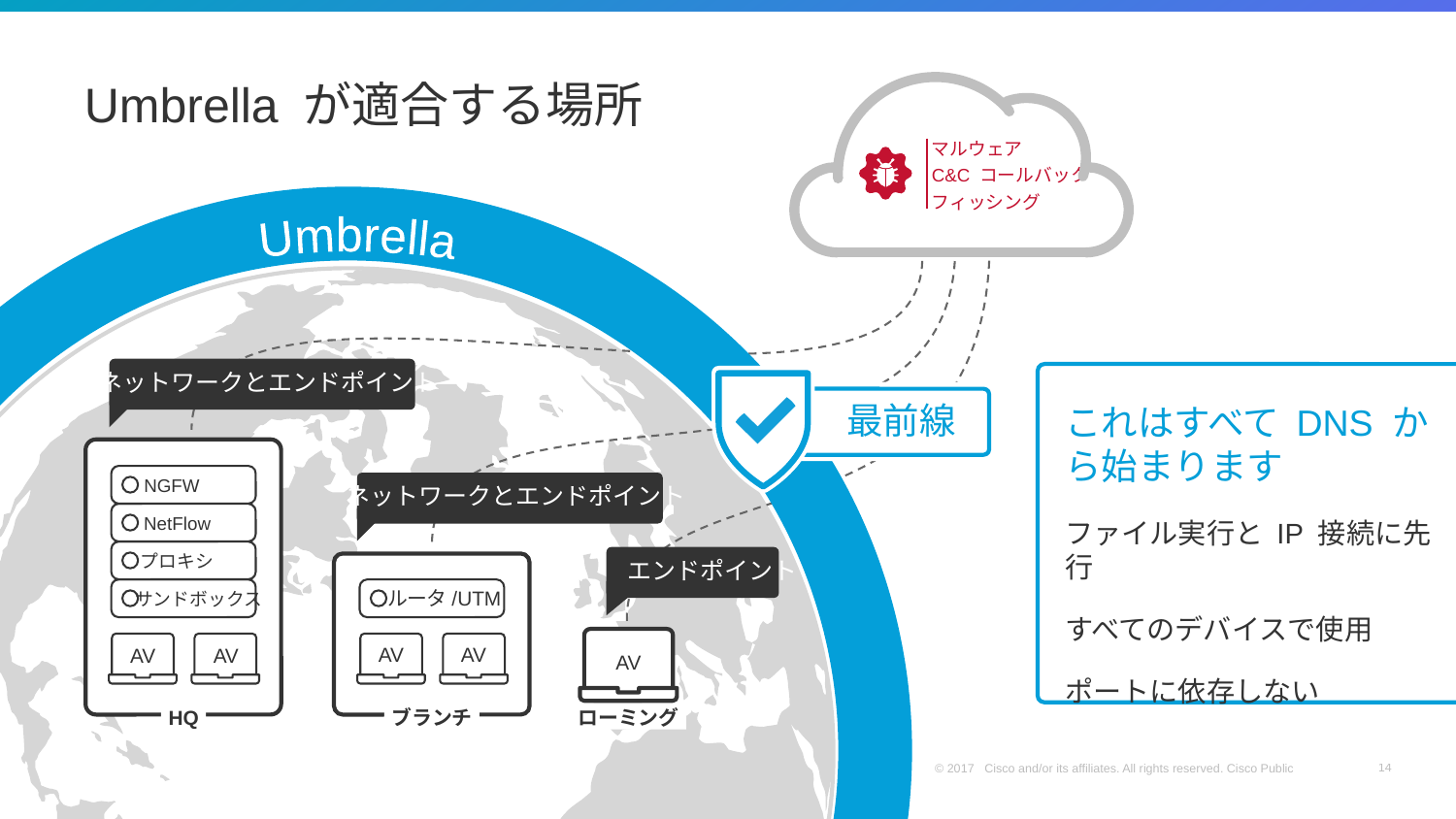

# Umbrella が適合する場所
マルウェア
C&C コールバック
フィッシング

Umbrella

ネットワークとエンドポイント

最前線
これはすべて DNS から始まります
ファイル実行と IP 接続に先行
すべてのデバイスで使用
ポートに依存しない

NGFW

NetFlow

プロキシ

サンドボックス

AV

AV
HQ

ネットワークとエンドポイント

エンドポイント

ルータ/UTM

AV

AV
ブランチ

AV
ローミング